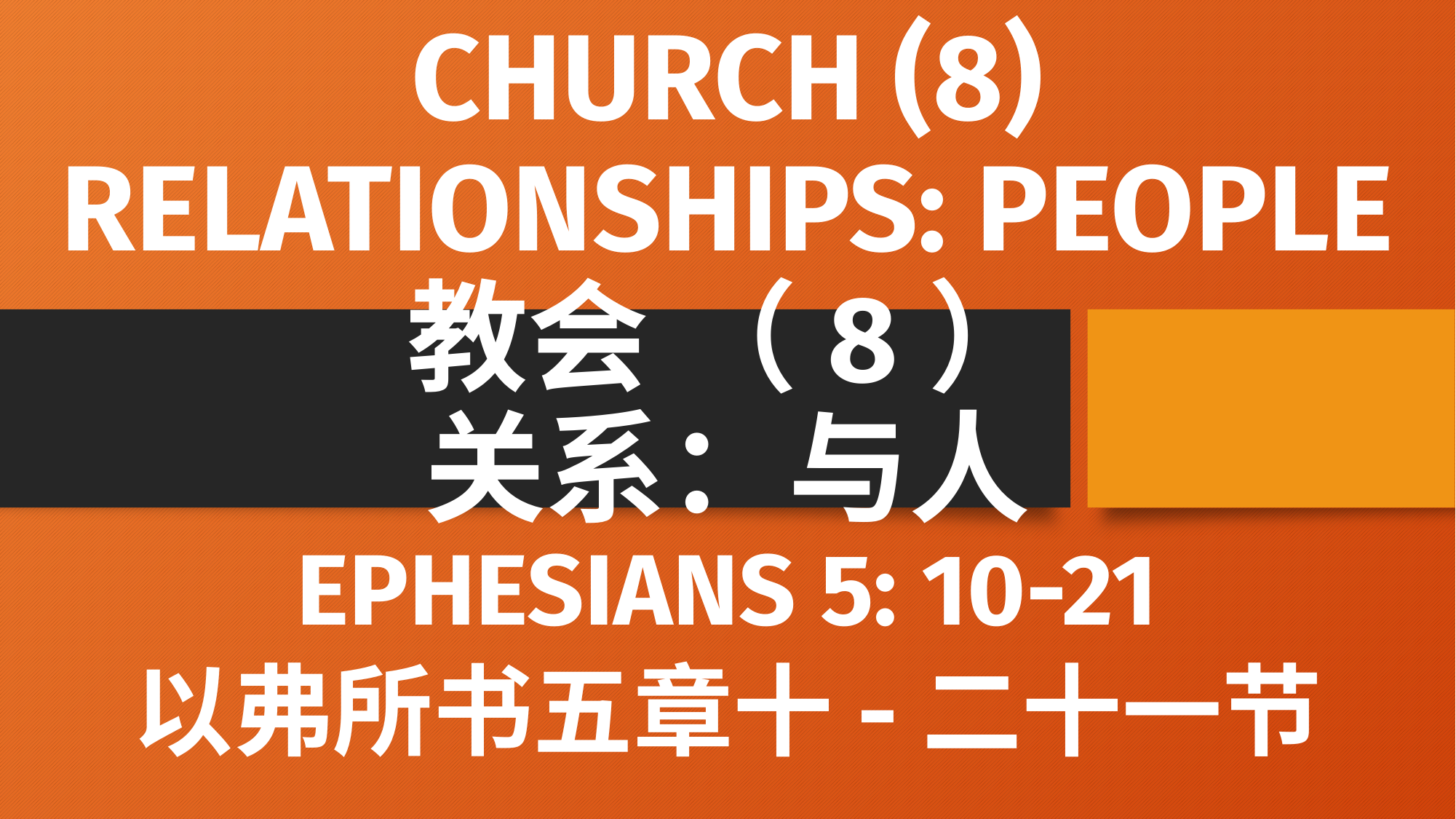

# CHURCH (8) RELATIONSHIPS: PEOPLE 教会 （8） 关系：与人
EPHESIANS 5: 10-21
以弗所书五章十-二十一节